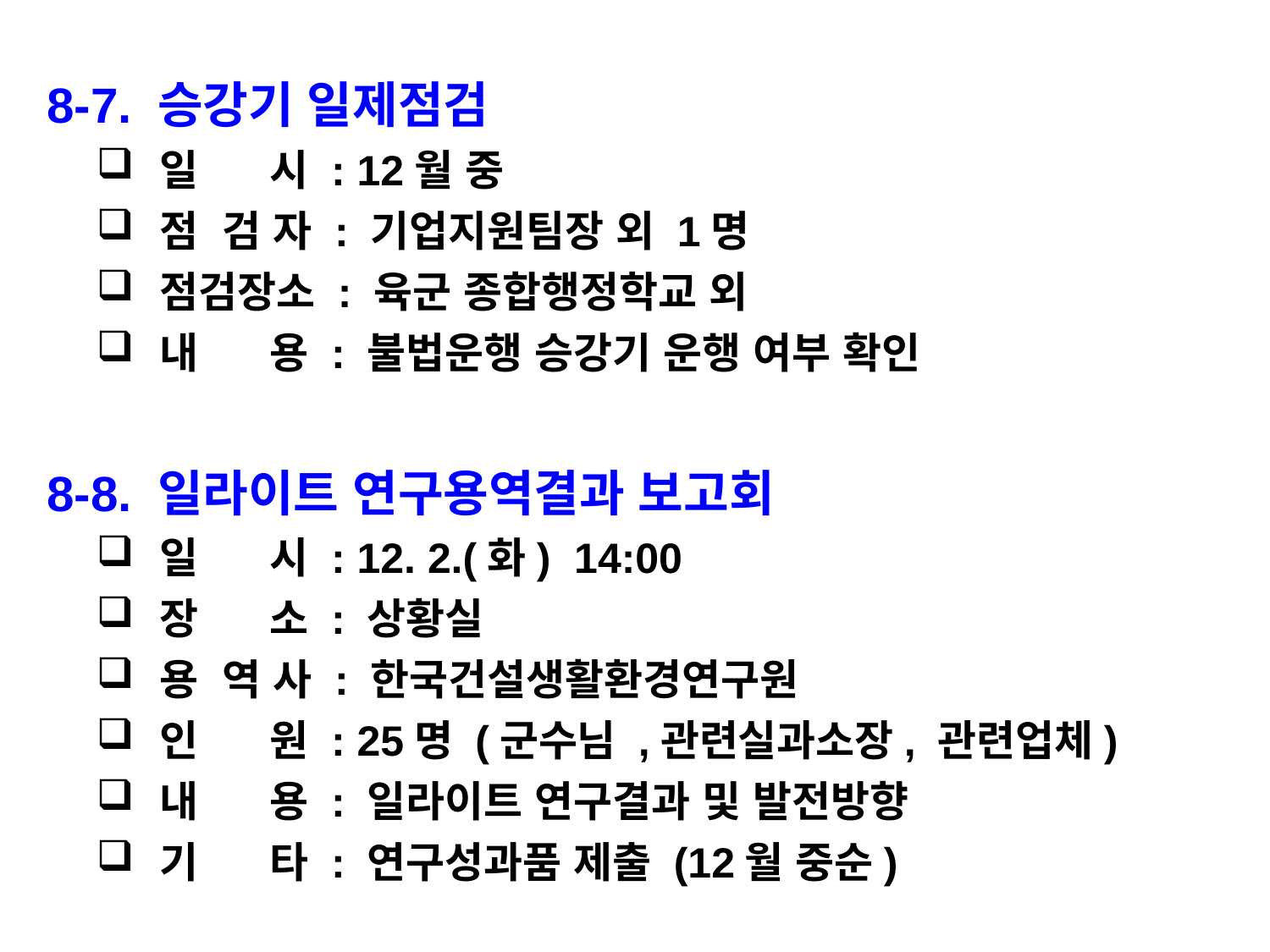

8-7. 승강기 일제점검
일      시 : 12월 중
점  검 자 : 기업지원팀장 외 1명
점검장소 : 육군 종합행정학교 외
내      용 : 불법운행 승강기 운행 여부 확인

 8-8. 일라이트 연구용역결과 보고회
일      시 : 12. 2.(화)  14:00
장      소 : 상황실
용  역 사 : 한국건설생활환경연구원
인      원 : 25명 (군수님 ,관련실과소장, 관련업체)
내      용 : 일라이트 연구결과 및 발전방향
기      타 : 연구성과품 제출 (12월 중순)